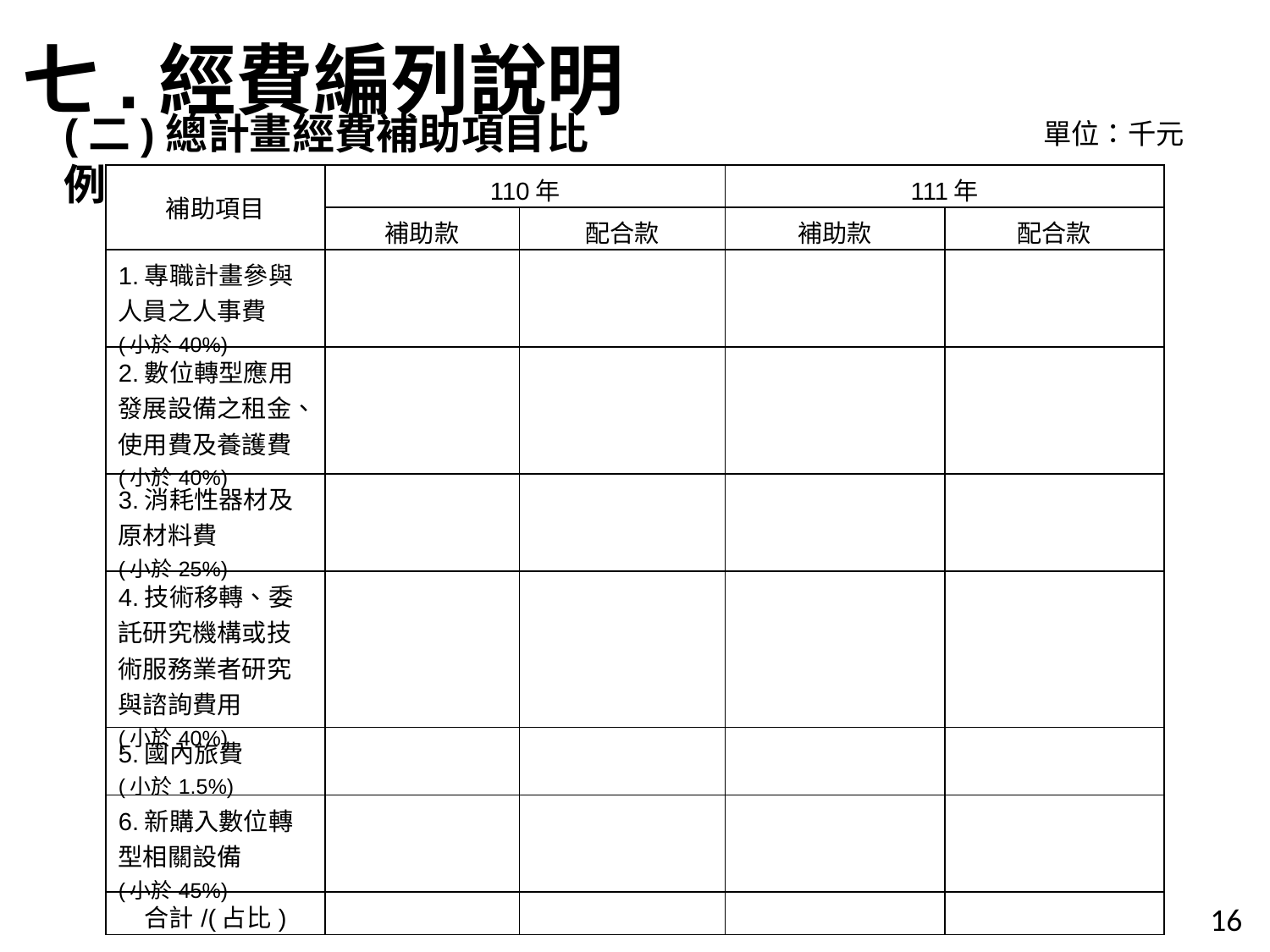

七.經費編列說明
(二)總計畫經費補助項目比例
單位：千元
| 補助項目 | 110年 |  | 111年 |  |
| --- | --- | --- | --- | --- |
|  | 補助款 | 配合款 | 補助款 | 配合款 |
| 1.專職計畫參與人員之人事費 (小於40%) |  |  |  |  |
| 2.數位轉型應用發展設備之租金、使用費及養護費 (小於40%) |  |  |  |  |
| 3.消耗性器材及原材料費 (小於25%) |  |  |  |  |
| 4.技術移轉、委 託研究機構或技術服務業者研究與諮詢費用 (小於40%) |  |  |  |  |
| 5.國內旅費 (小於1.5%) |  |  |  |  |
| 6.新購入數位轉 型相關設備 (小於45%) |  |  |  |  |
| 合計/(占比) |  |  |  |  |
16